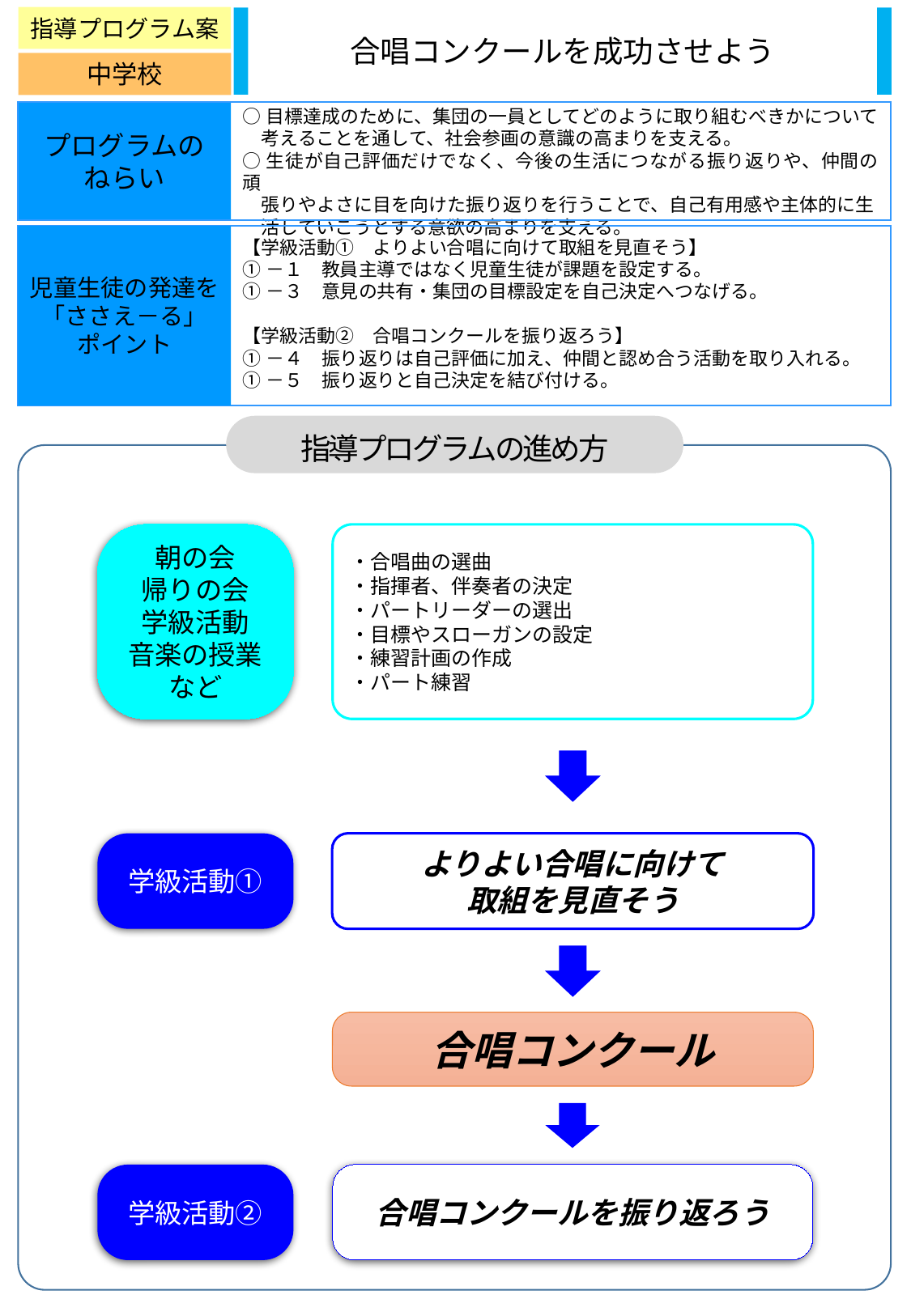

指導プログラム案

中学校
プログラムの
ねらい

児童生徒の発達を
「ささえ－る」
ポイント

指導プログラムの進め方

合唱コンクールを成功させよう
○目標達成のために、集団の一員としてどのように取り組むべきかについて
　考えることを通して、社会参画の意識の高まりを支える。
○生徒が自己評価だけでなく、今後の生活につながる振り返りや、仲間の頑
　張りやよさに目を向けた振り返りを行うことで、自己有用感や主体的に生
　活していこうとする意欲の高まりを支える。
【学級活動①　よりよい合唱に向けて取組を見直そう】
①－１　教員主導ではなく児童生徒が課題を設定する。
①－３　意見の共有・集団の目標設定を自己決定へつなげる。

【学級活動②　合唱コンクールを振り返ろう】
①－４　振り返りは自己評価に加え、仲間と認め合う活動を取り入れる。
①－５　振り返りと自己決定を結び付ける。
朝の会
帰りの会
学級活動
音楽の授業
など
・合唱曲の選曲
・指揮者、伴奏者の決定
・パートリーダーの選出
・目標やスローガンの設定
・練習計画の作成
・パート練習

学級活動①
よりよい合唱に向けて
取組を見直そう

合唱コンクール

学級活動②
合唱コンクールを振り返ろう